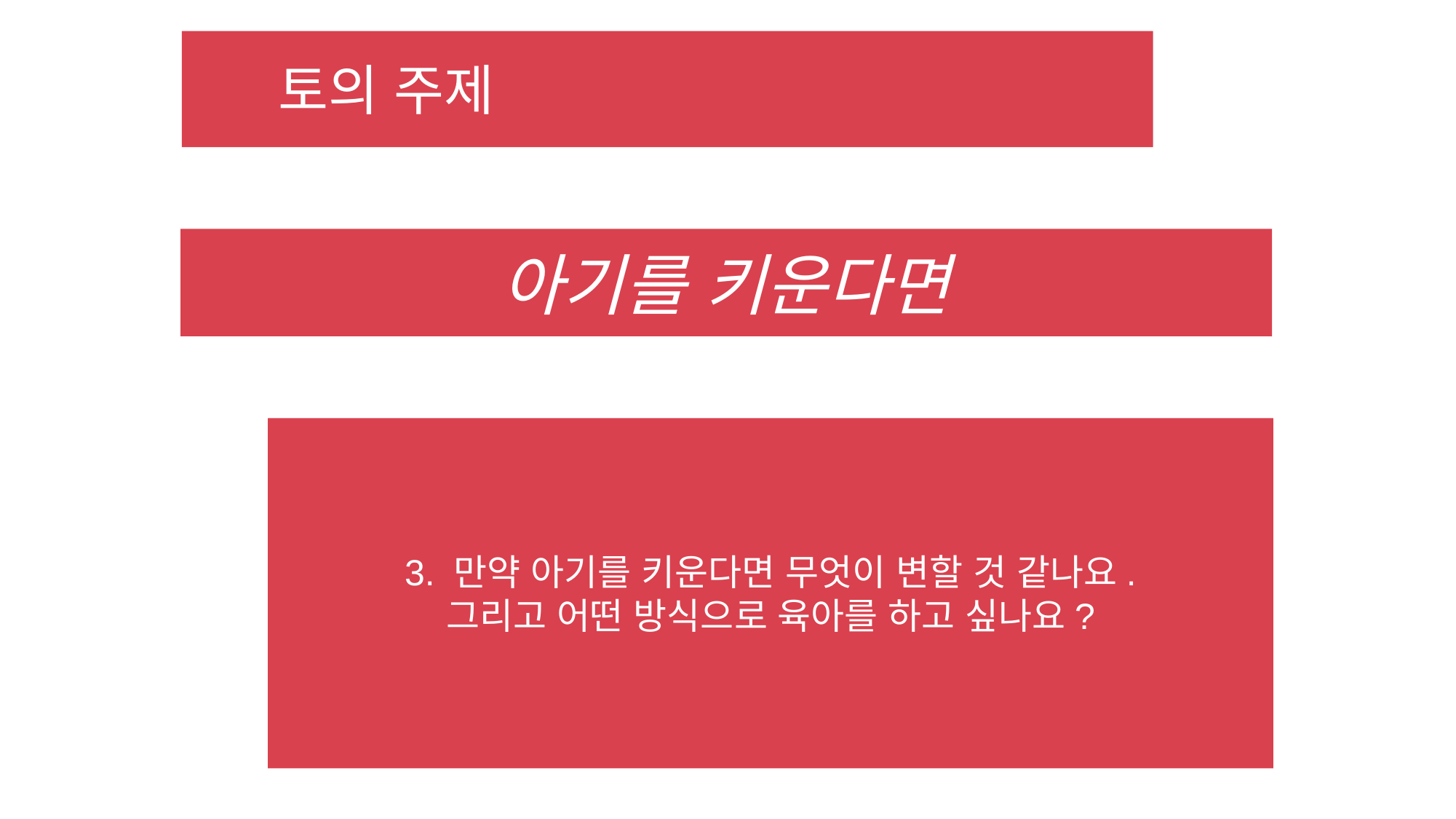

토의 주제
아기를 키운다면
3. 만약 아기를 키운다면 무엇이 변할 것 같나요.
그리고 어떤 방식으로 육아를 하고 싶나요?